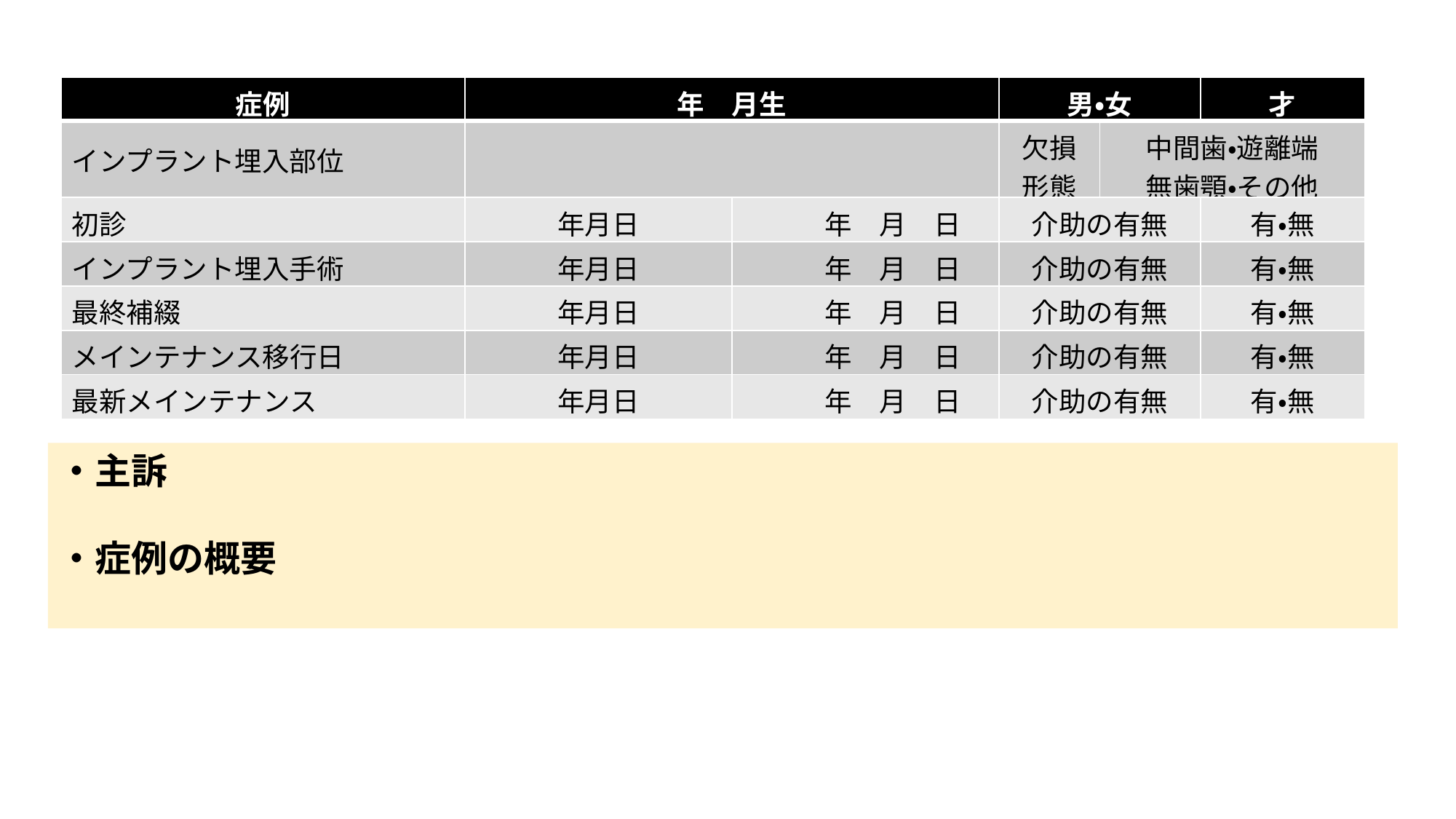

| 症例 | 年　月生 |  | 男・女 |  | 才 |
| --- | --- | --- | --- | --- | --- |
| インプラント埋入部位 |  |  | 欠損形態 | 中間歯・遊離端 無歯顎・その他 |  |
| 初診 | 年月日 | 年　月　日 | 介助の有無 |  | 有・無 |
| インプラント埋入手術 | 年月日 | 年　月　日 | 介助の有無 |  | 有・無 |
| 最終補綴 | 年月日 | 年　月　日 | 介助の有無 |  | 有・無 |
| メインテナンス移行日 | 年月日 | 年　月　日 | 介助の有無 |  | 有・無 |
| 最新メインテナンス | 年月日 | 年　月　日 | 介助の有無 |  | 有・無 |
・主訴

・症例の概要